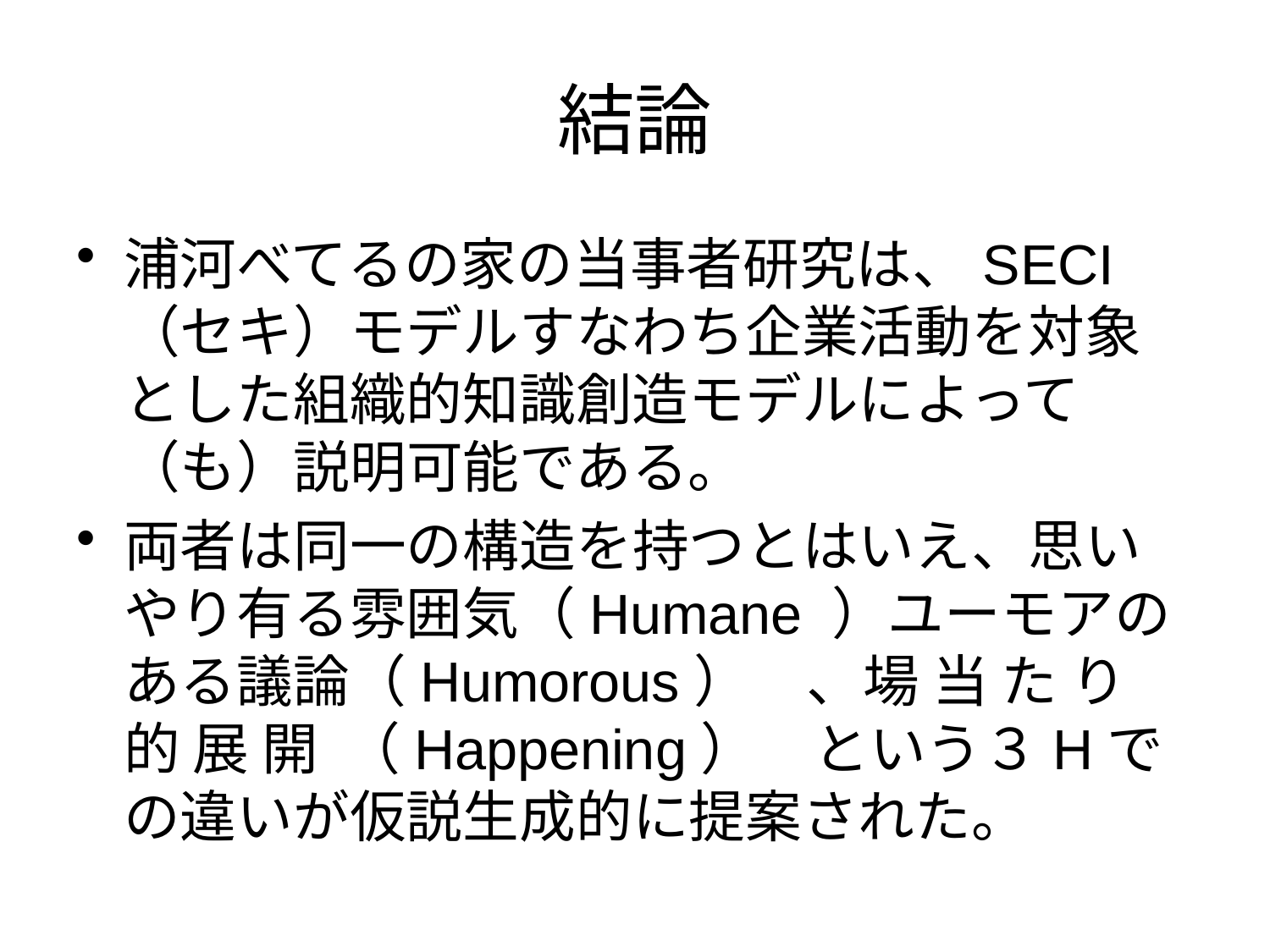

# 結論
浦河べてるの家の当事者研究は、SECI（セキ）モデルすなわち企業活動を対象とした組織的知識創造モデルによって（も）説明可能である。
両者は同一の構造を持つとはいえ、思いやり有る雰囲気（Humane ）ユーモアのある議論（Humorous）　、場 当 た り 的 展 開  （Happening）　という３Hでの違いが仮説生成的に提案された。